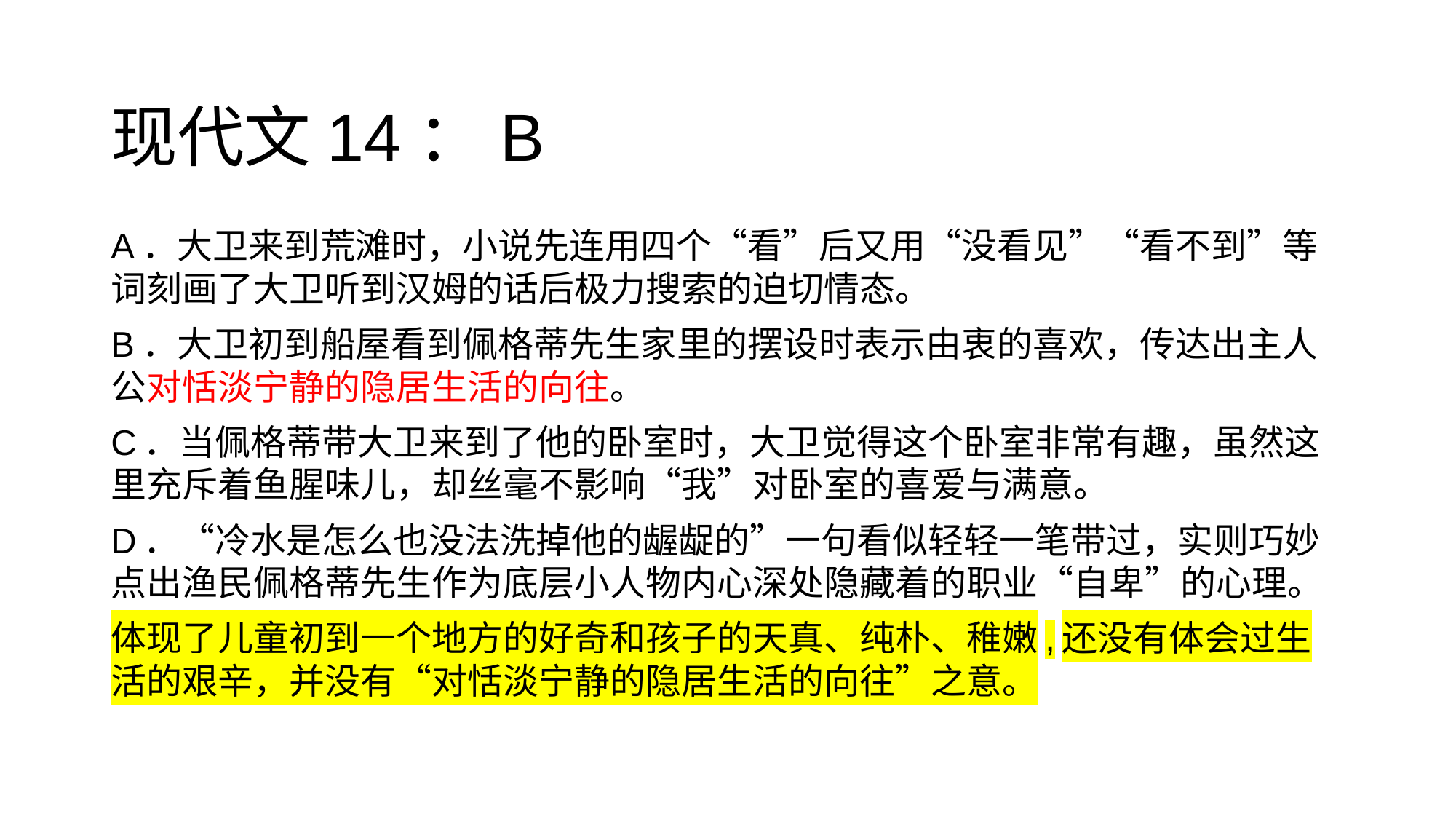

# 现代文14：B
A．大卫来到荒滩时，小说先连用四个“看”后又用“没看见”“看不到”等词刻画了大卫听到汉姆的话后极力搜索的迫切情态。
B．大卫初到船屋看到佩格蒂先生家里的摆设时表示由衷的喜欢，传达出主人公对恬淡宁静的隐居生活的向往。
C．当佩格蒂带大卫来到了他的卧室时，大卫觉得这个卧室非常有趣，虽然这里充斥着鱼腥味儿，却丝毫不影响“我”对卧室的喜爱与满意。
D．“冷水是怎么也没法洗掉他的龌龊的”一句看似轻轻一笔带过，实则巧妙点出渔民佩格蒂先生作为底层小人物内心深处隐藏着的职业“自卑”的心理。
体现了儿童初到一个地方的好奇和孩子的天真、纯朴、稚嫩,还没有体会过生活的艰辛，并没有“对恬淡宁静的隐居生活的向往”之意。